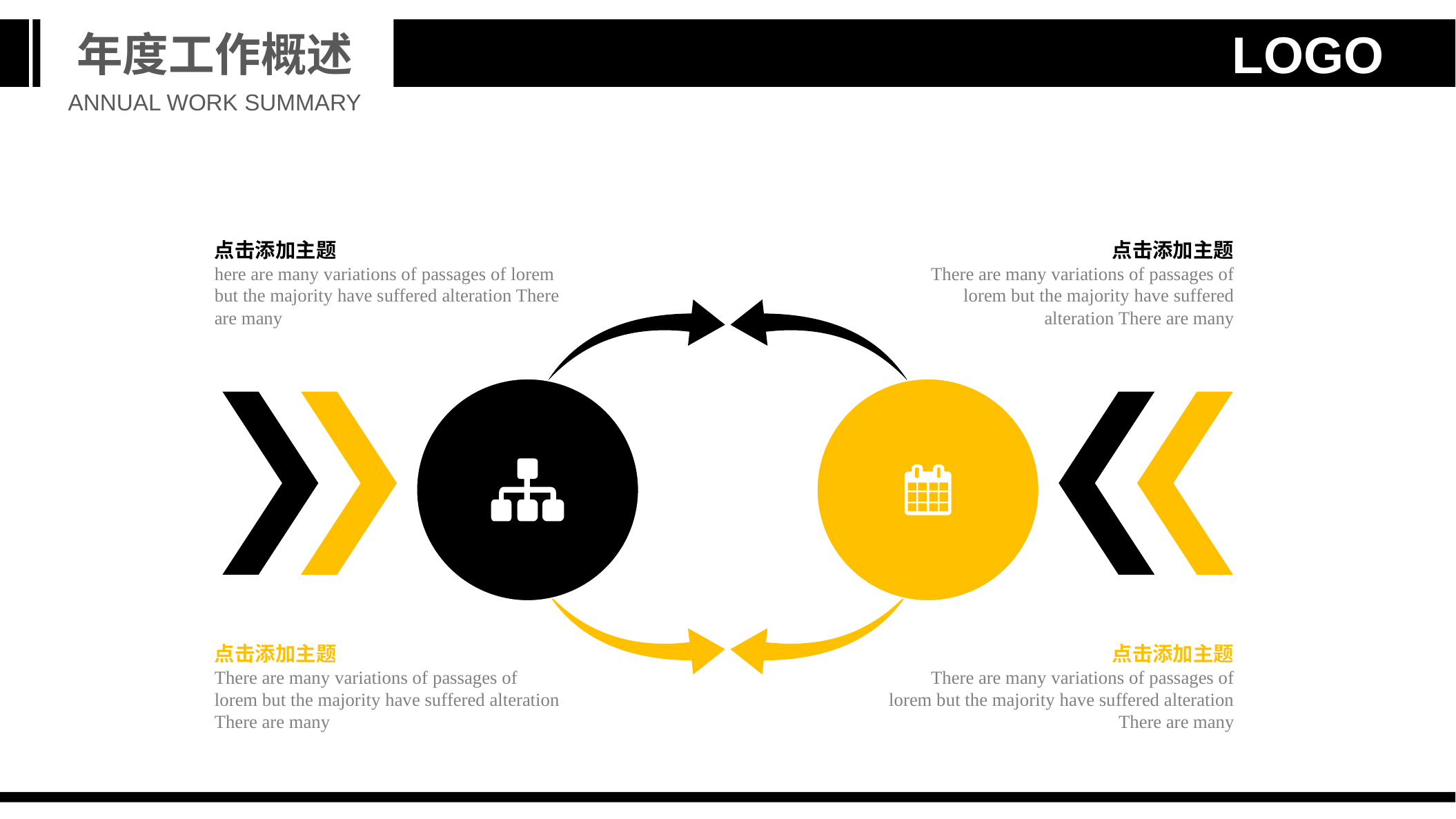

年度工作概述
LOGO
ANNUAL WORK SUMMARY
点击添加主题
here are many variations of passages of lorem but the majority have suffered alteration There are many
点击添加主题
There are many variations of passages of
 lorem but the majority have suffered alteration There are many

点击添加主题
There are many variations of passages of lorem but the majority have suffered alteration There are many
点击添加主题
There are many variations of passages of lorem but the majority have suffered alteration There are many